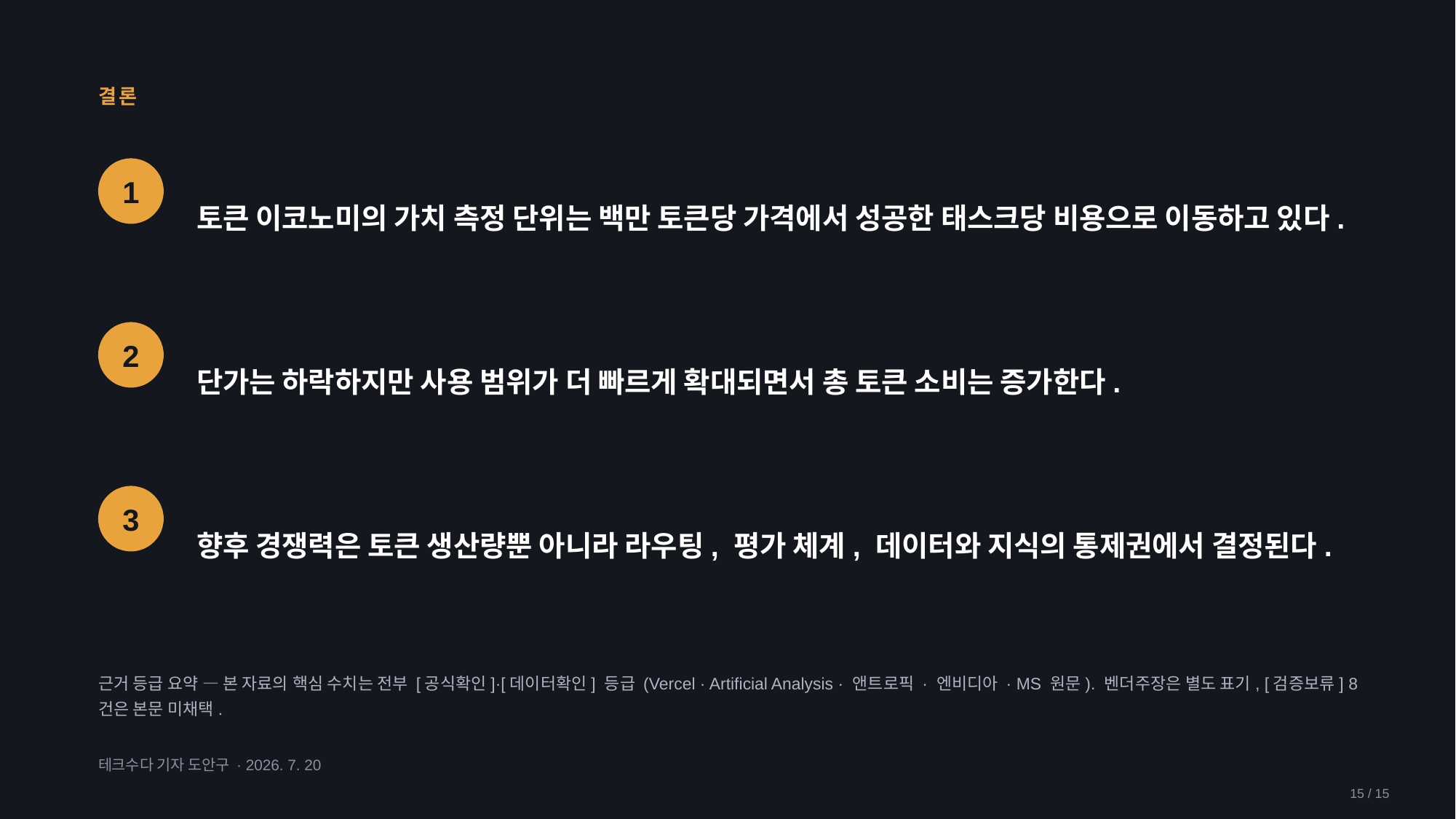

결론
토큰 이코노미의 가치 측정 단위는 백만 토큰당 가격에서 성공한 태스크당 비용으로 이동하고 있다.

1
단가는 하락하지만 사용 범위가 더 빠르게 확대되면서 총 토큰 소비는 증가한다.

2
향후 경쟁력은 토큰 생산량뿐 아니라 라우팅, 평가 체계, 데이터와 지식의 통제권에서 결정된다.

3
근거 등급 요약 — 본 자료의 핵심 수치는 전부 [공식확인]·[데이터확인] 등급 (Vercel · Artificial Analysis · 앤트로픽 · 엔비디아 · MS 원문). 벤더주장은 별도 표기, [검증보류] 8건은 본문 미채택.
테크수다 기자 도안구 · 2026. 7. 20
15 / 15